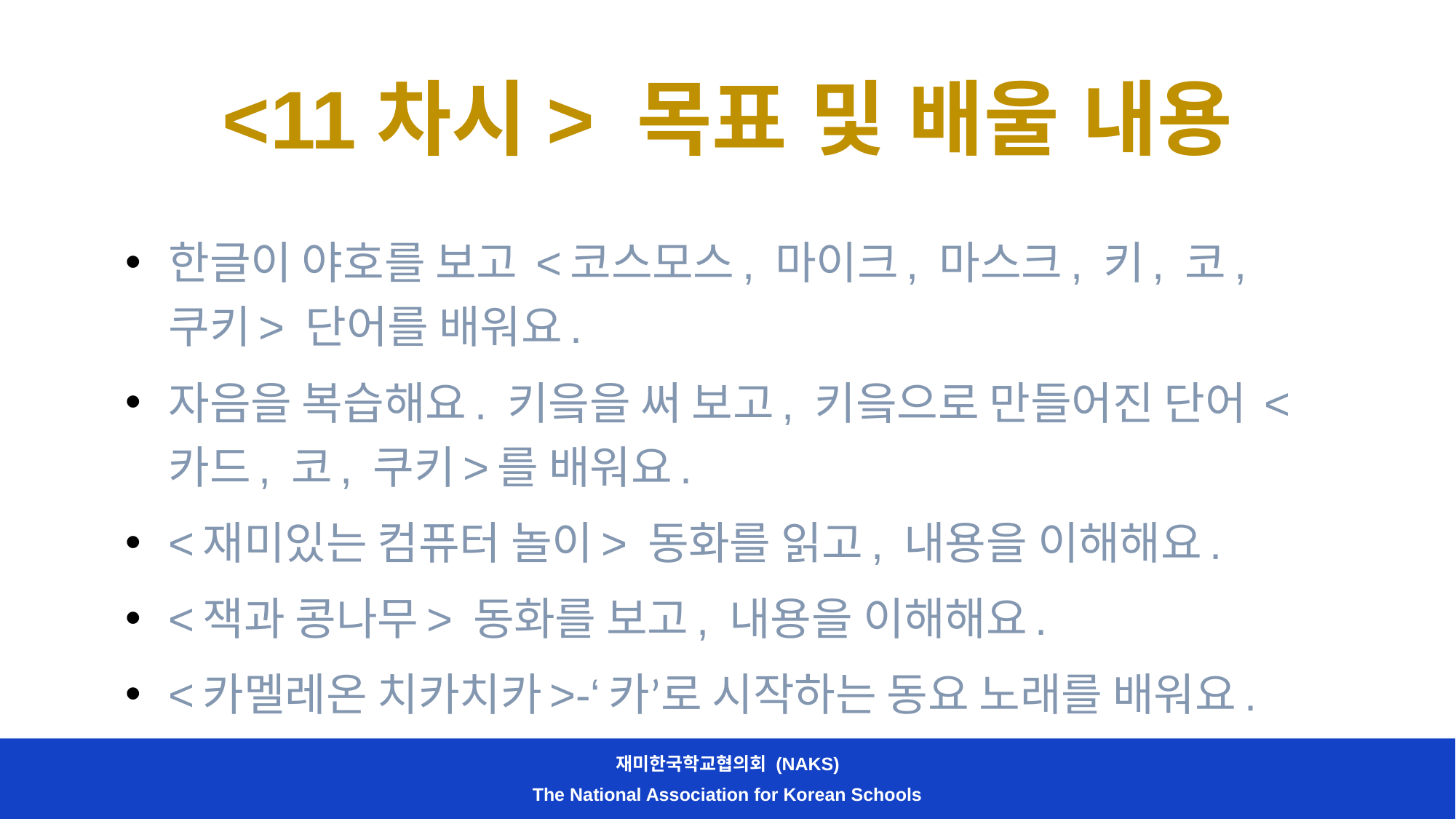

# <11차시> 목표 및 배울 내용
한글이 야호를 보고 <코스모스, 마이크, 마스크, 키, 코, 쿠키> 단어를 배워요.
자음을 복습해요. 키읔을 써 보고, 키읔으로 만들어진 단어 <카드, 코, 쿠키>를 배워요.
<재미있는 컴퓨터 놀이> 동화를 읽고, 내용을 이해해요.
<잭과 콩나무> 동화를 보고, 내용을 이해해요.
<카멜레온 치카치카>-‘카’로 시작하는 동요 노래를 배워요.
재미한국학교협의회 (NAKS)
The National Association for Korean Schools